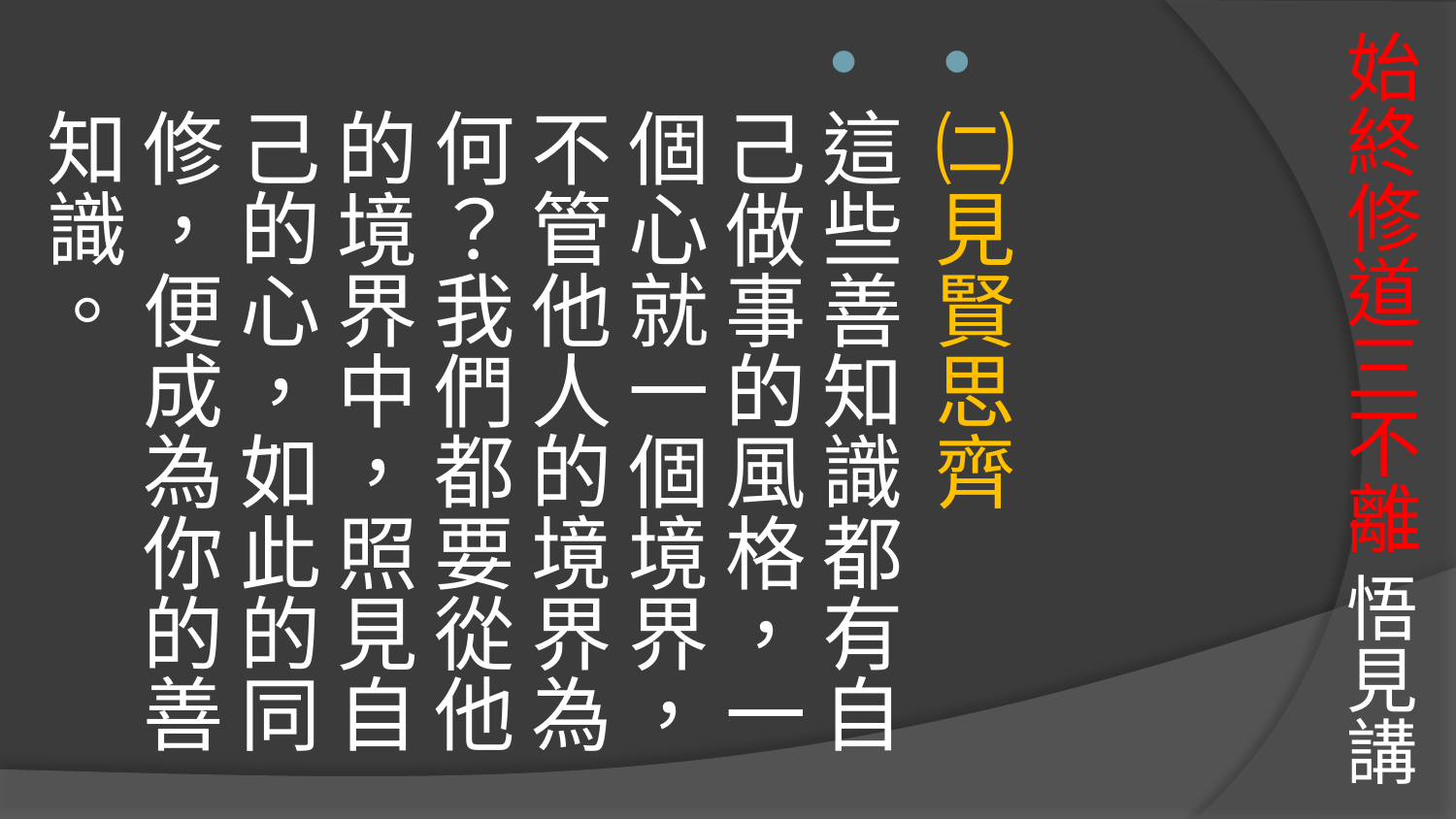

# 始終修道三不離 悟見講
㈡見賢思齊
這些善知識都有自己做事的風格，一個心就一個境界，不管他人的境界為何？我們都要從他的境界中，照見自己的心，如此的同修，便成為你的善知識。